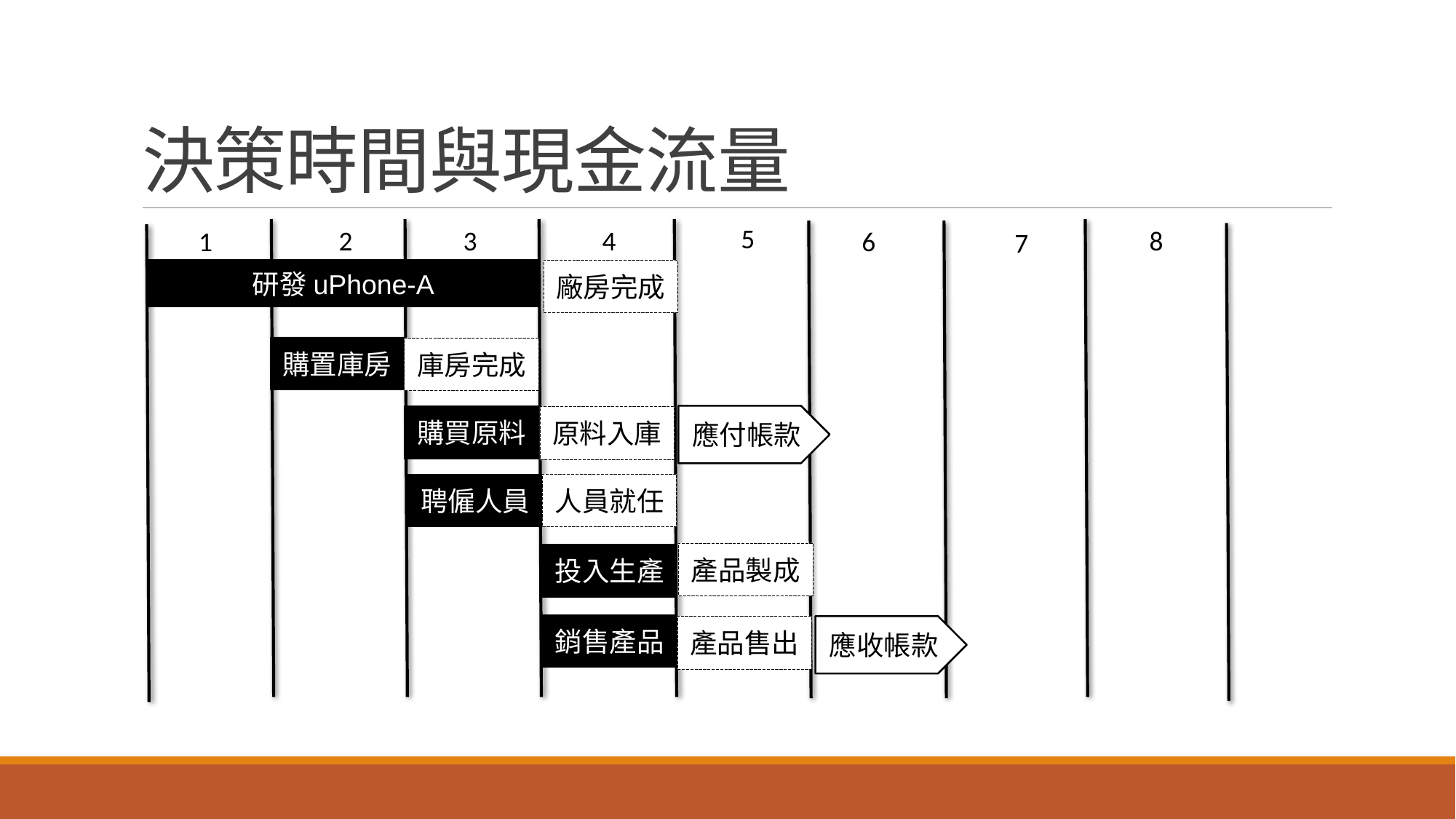

# 決策時間與現金流量
5
2
3
4
8
1
6
7
廠房完成
研發uPhone-A
購置庫房
庫房完成
購買原料
應付帳款
原料入庫
聘僱人員
人員就任
產品製成
投入生產
銷售產品
產品售出
應收帳款